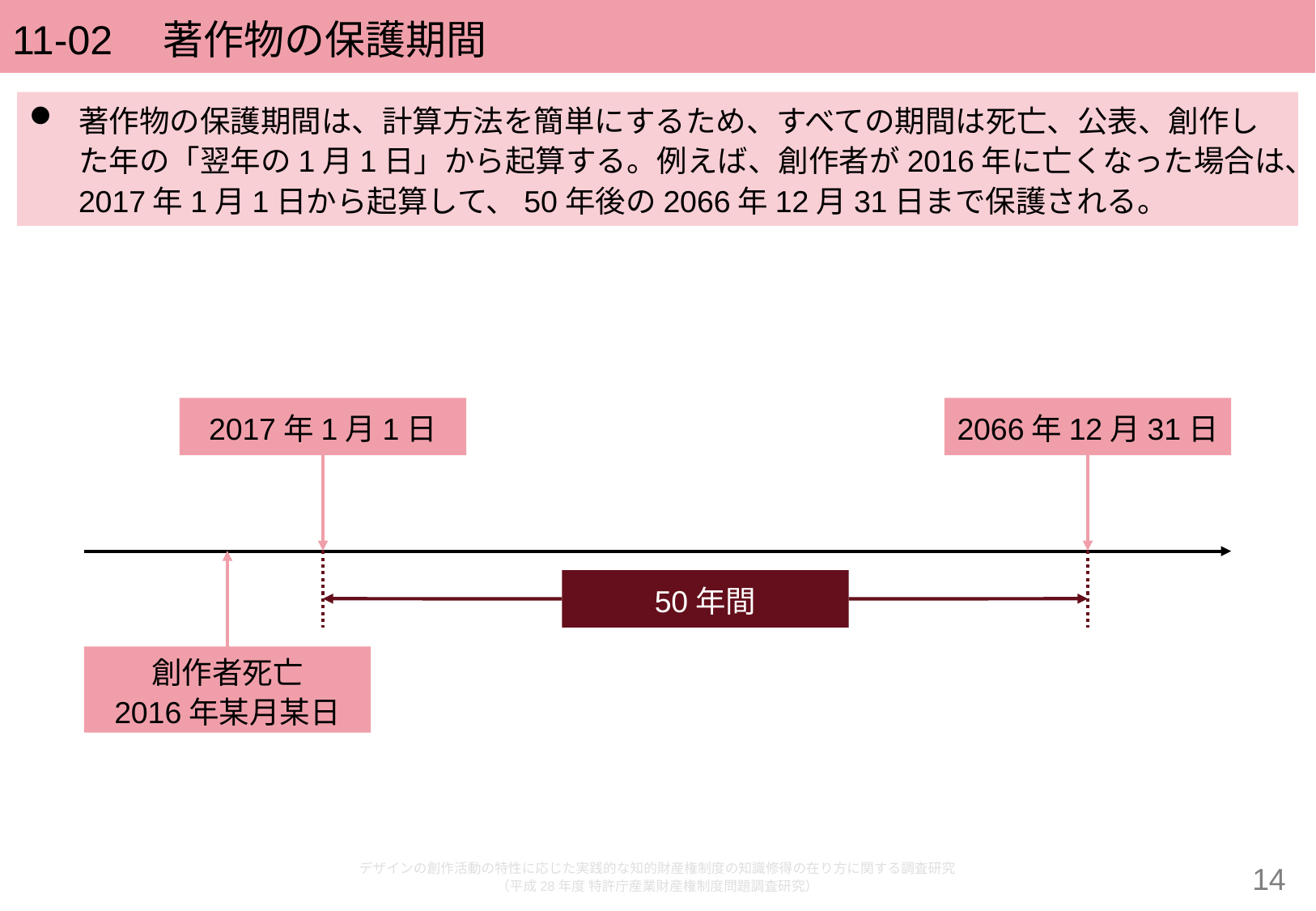

# 11-02　著作物の保護期間
著作物の保護期間は、計算方法を簡単にするため、すべての期間は死亡、公表、創作した年の「翌年の1月1日」から起算する。例えば、創作者が2016年に亡くなった場合は、2017年1月1日から起算して、50年後の2066年12月31日まで保護される。
2017年1月1日
2066年12月31日
50年間
創作者死亡
2016年某月某日
デザインの創作活動の特性に応じた実践的な知的財産権制度の知識修得の在り方に関する調査研究
（平成28年度 特許庁産業財産権制度問題調査研究）
14